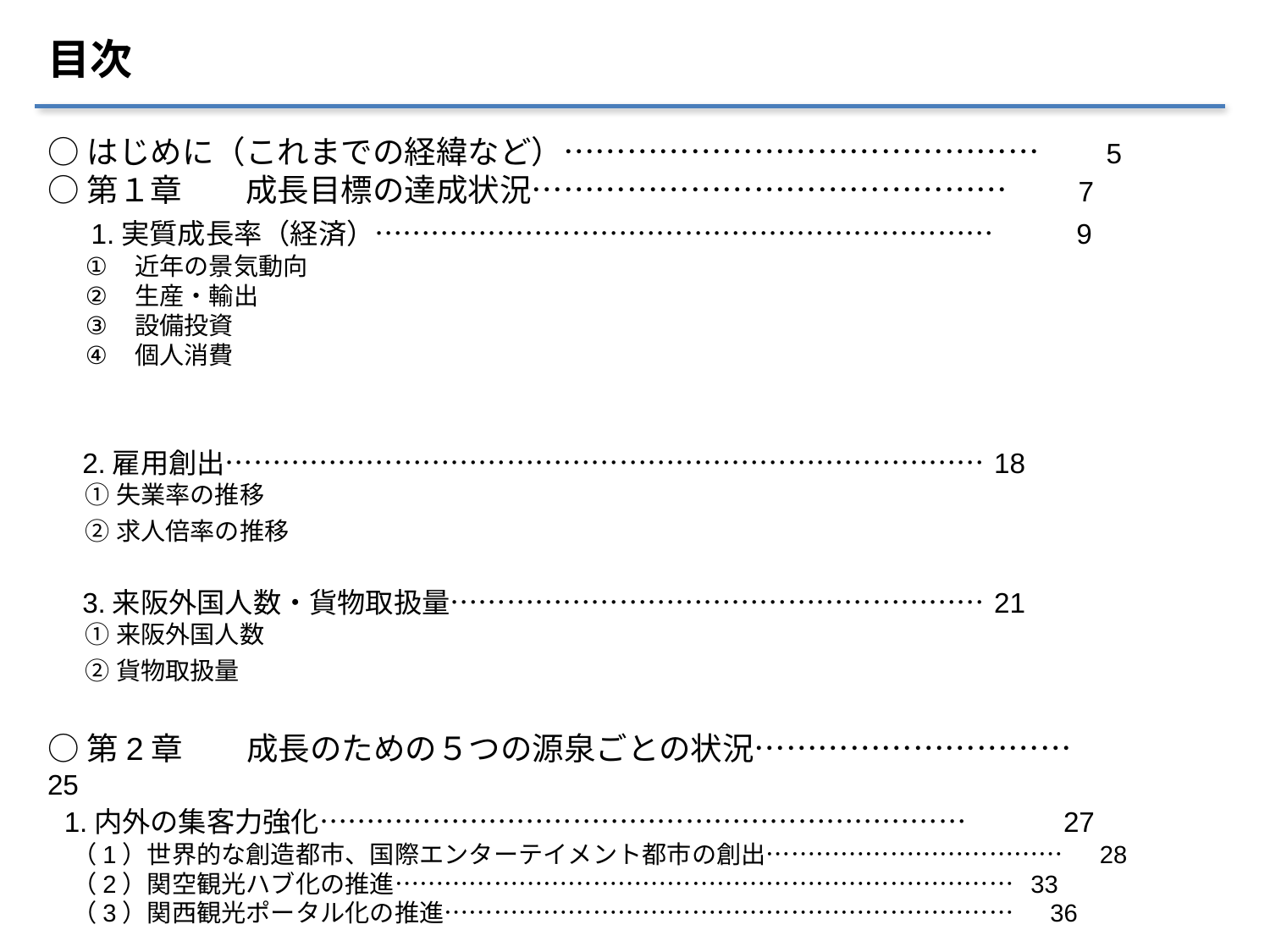

目次
○はじめに（これまでの経緯など）……………………………………… 	 5
○第１章　　成長目標の達成状況……………………………………… 	 7
　1.実質成長率（経済）………………………………………………………… 	 9
　近年の景気動向
　生産・輸出
　設備投資
　個人消費
　2.雇用創出………………………………………………………………………	18
①失業率の推移
②求人倍率の推移
　3.来阪外国人数・貨物取扱量…………………………………………………	21
①来阪外国人数
②貨物取扱量

○第2章　　成長のための５つの源泉ごとの状況…………………………	25
  1.内外の集客力強化……………………………………………………………　	27
（1）世界的な創造都市、国際エンターテイメント都市の創出………………………………　 28
（2）関空観光ハブ化の推進…………………………………………………………………  33
（3）関西観光ポータル化の推進……………………………………………………………　 36